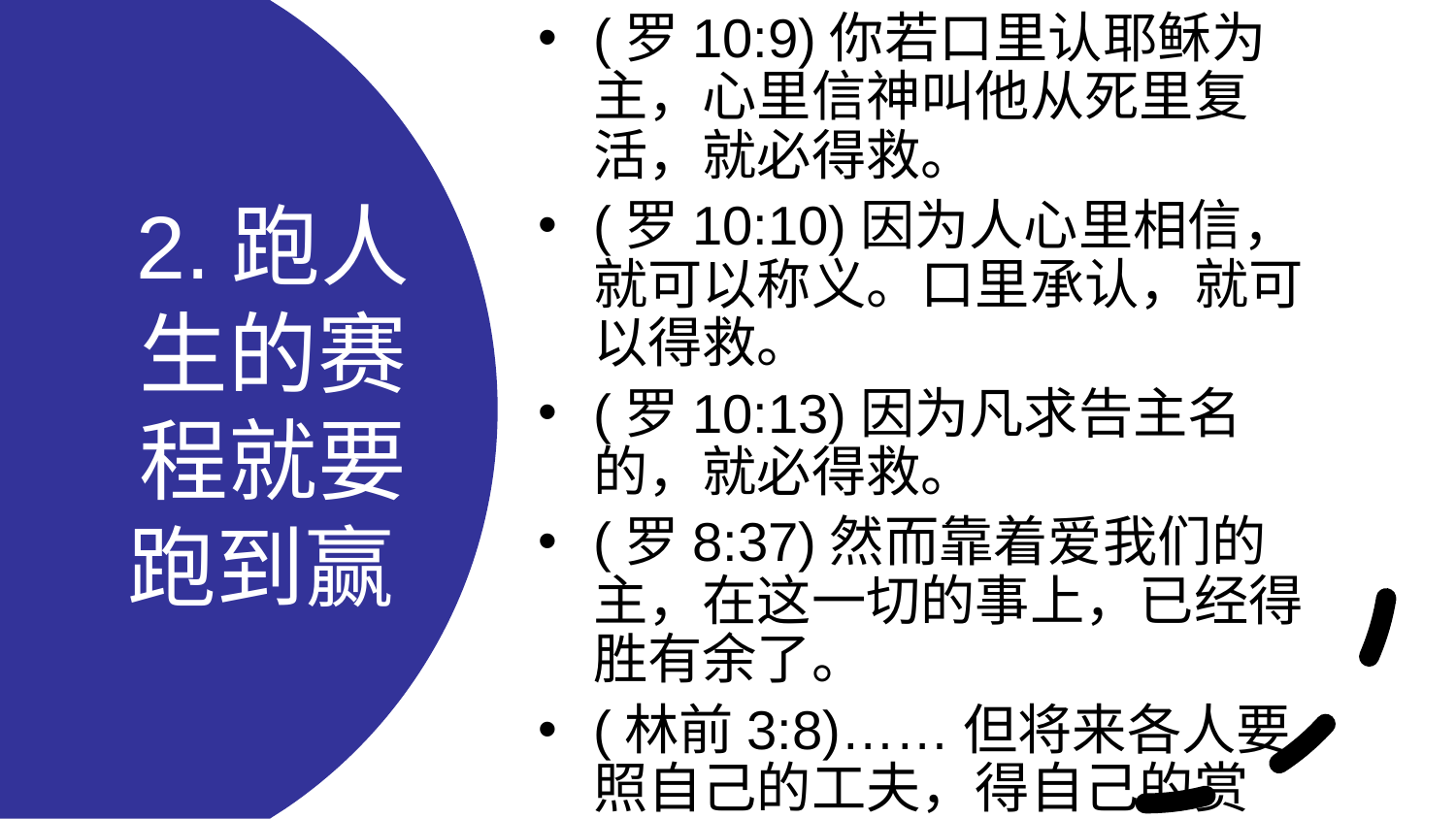

(罗10:9)你若口里认耶稣为主，心里信神叫他从死里复活，就必得救。
(罗10:10)因为人心里相信，就可以称义。口里承认，就可以得救。
(罗10:13)因为凡求告主名的，就必得救。
(罗8:37)然而靠着爱我们的主，在这一切的事上，已经得胜有余了。
(林前3:8)……但将来各人要照自己的工夫，得自己的赏赐。

# 2.跑人生的赛程就要跑到赢